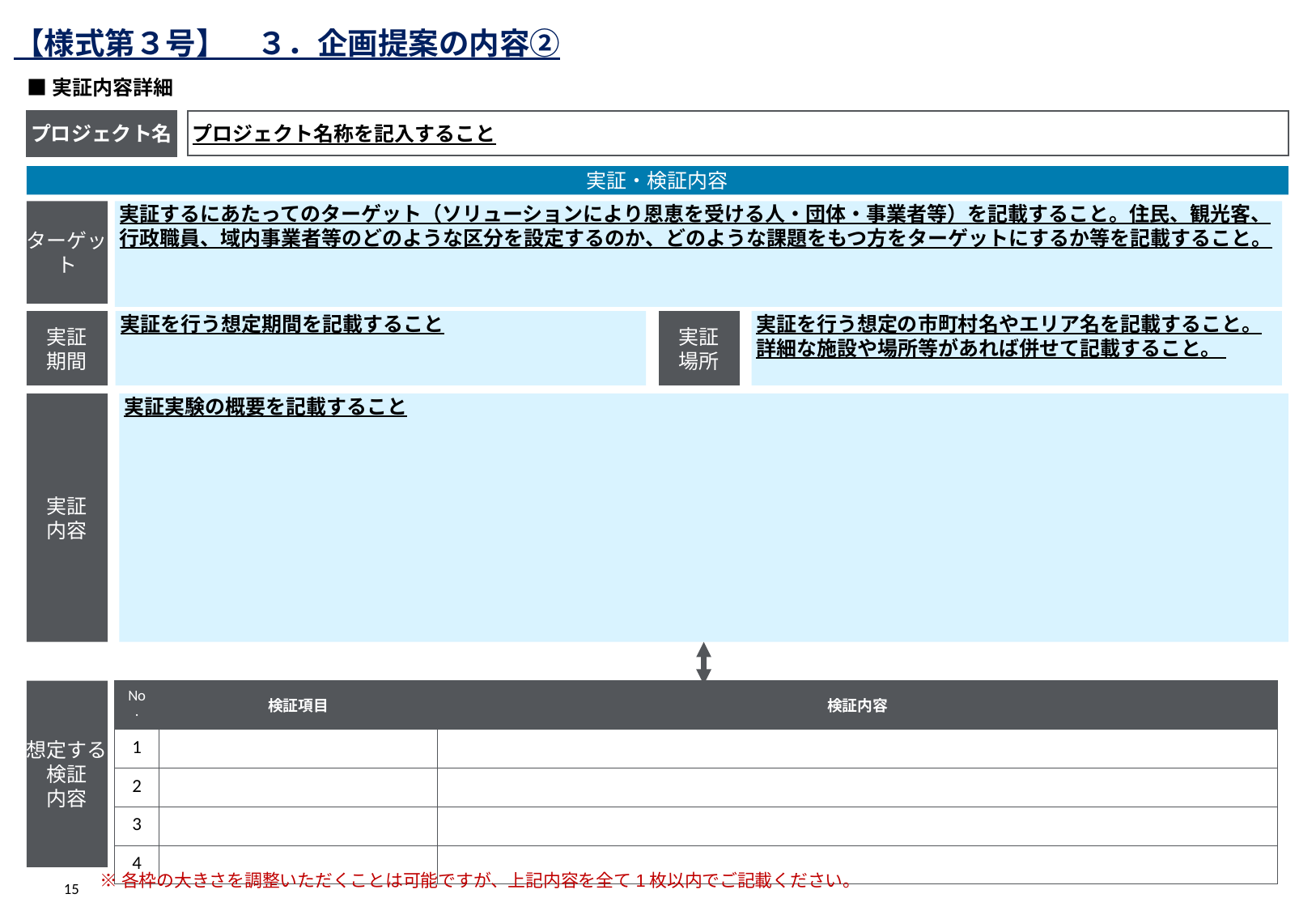

【様式第３号】　３．企画提案の内容②
■実証内容詳細
プロジェクト名称を記入すること
プロジェクト名
実証・検証内容
ターゲット
実証するにあたってのターゲット（ソリューションにより恩恵を受ける人・団体・事業者等）を記載すること。住民、観光客、行政職員、域内事業者等のどのような区分を設定するのか、どのような課題をもつ方をターゲットにするか等を記載すること。
実証
期間
実証を行う想定期間を記載すること
実証
場所
実証を行う想定の市町村名やエリア名を記載すること。詳細な施設や場所等があれば併せて記載すること。
実証
内容
実証実験の概要を記載すること
想定する検証
内容
| No. | 検証項目 | 検証内容 |
| --- | --- | --- |
| 1 |  |  |
| 2 |  |  |
| 3 |  |  |
| 4 |  |  |
※各枠の大きさを調整いただくことは可能ですが、上記内容を全て1枚以内でご記載ください。
15